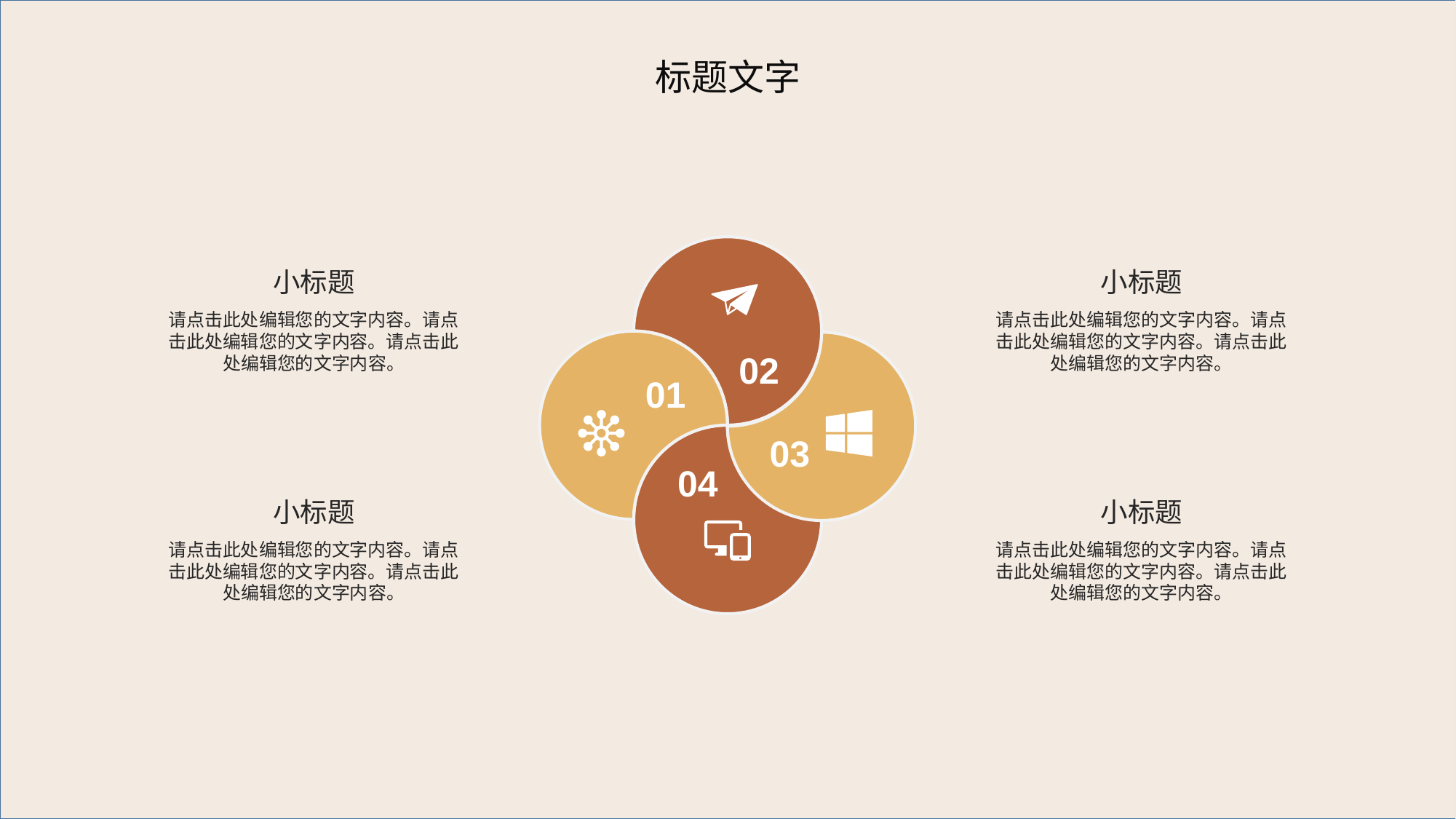

标题文字

02
01

03
04

小标题
请点击此处编辑您的文字内容。请点击此处编辑您的文字内容。请点击此处编辑您的文字内容。
小标题
请点击此处编辑您的文字内容。请点击此处编辑您的文字内容。请点击此处编辑您的文字内容。
小标题
请点击此处编辑您的文字内容。请点击此处编辑您的文字内容。请点击此处编辑您的文字内容。
小标题
请点击此处编辑您的文字内容。请点击此处编辑您的文字内容。请点击此处编辑您的文字内容。